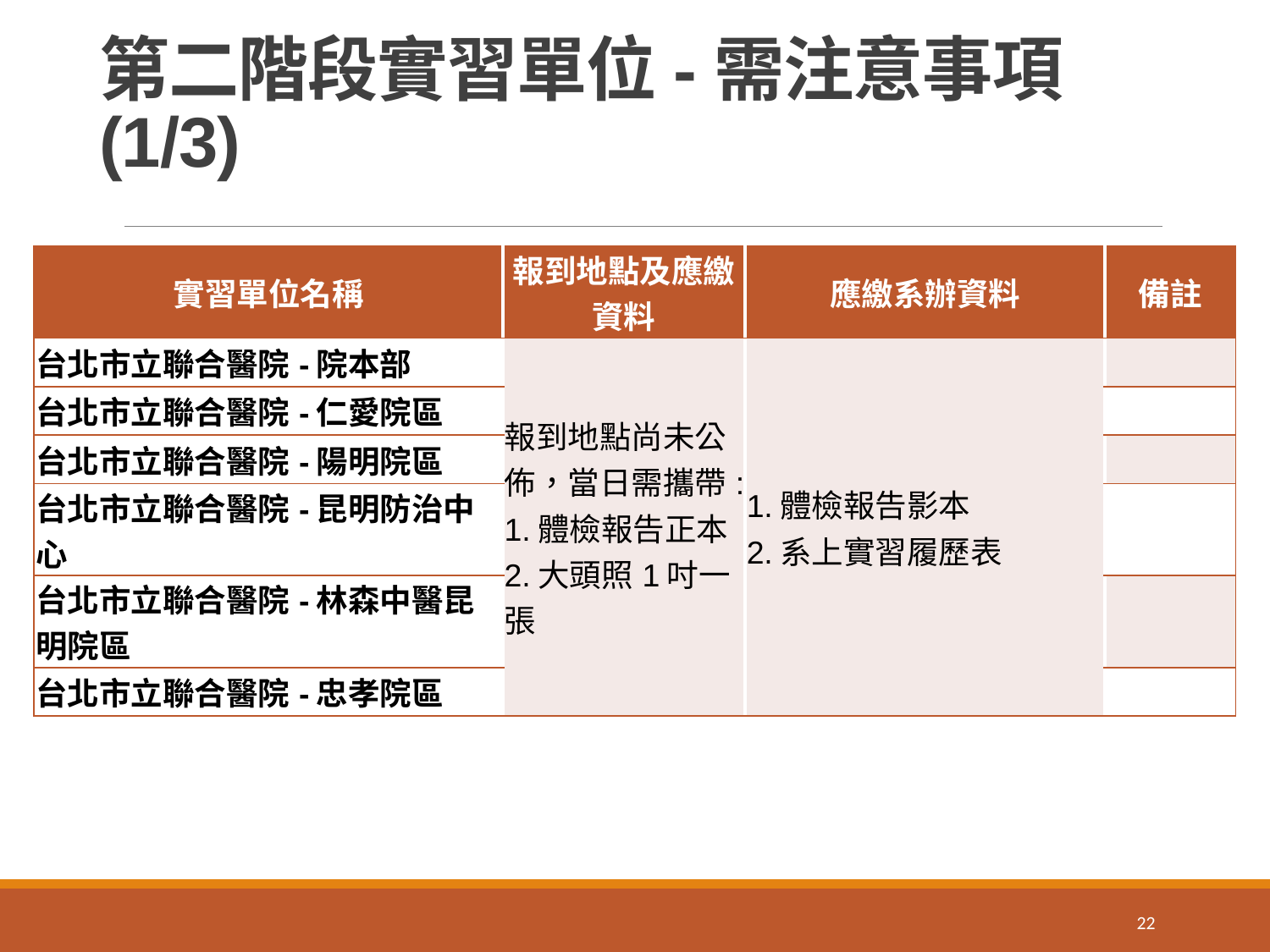

# 第二階段實習單位-需注意事項(1/3)
| 實習單位名稱 | 報到地點及應繳資料 | 應繳系辦資料 | 備註 |
| --- | --- | --- | --- |
| 台北市立聯合醫院-院本部 | 報到地點尚未公佈，當日需攜帶: 1.體檢報告正本 2.大頭照1吋一張 | 1.體檢報告影本 2.系上實習履歷表 |  |
| 台北市立聯合醫院-仁愛院區 |  |  |  |
| 台北市立聯合醫院-陽明院區 |  |  |  |
| 台北市立聯合醫院-昆明防治中心 |  |  |  |
| 台北市立聯合醫院-林森中醫昆明院區 |  |  |  |
| 台北市立聯合醫院-忠孝院區 |  |  |  |
22